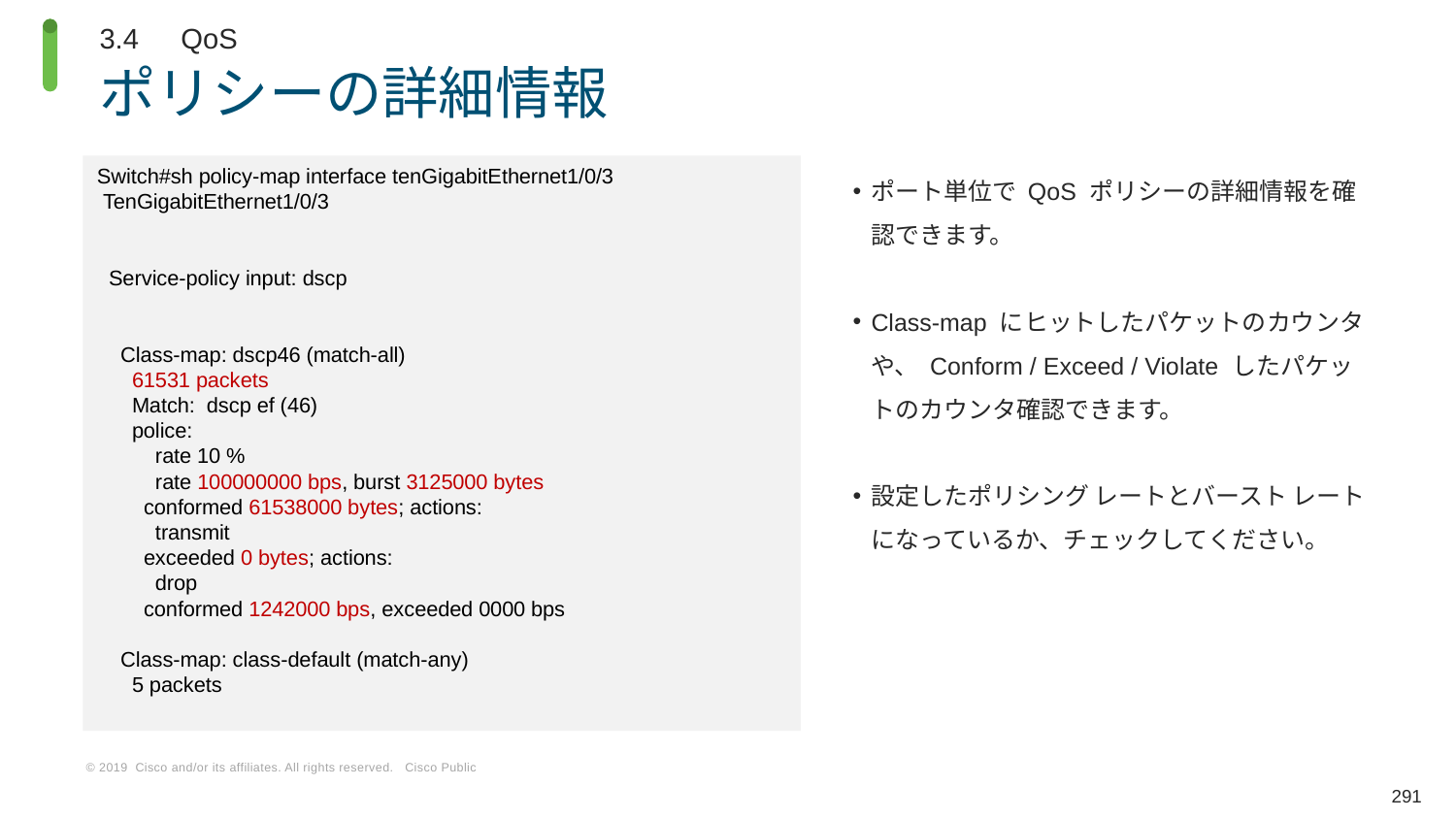

3.4　QoS
# ポリシーの詳細情報
ポート単位で QoS ポリシーの詳細情報を確認できます。

Class-map にヒットしたパケットのカウンタや、 Conform / Exceed / Violate したパケットのカウンタ確認できます。

設定したポリシング レートとバースト レートになっているか、チェックしてください。
Switch#sh policy-map interface tenGigabitEthernet1/0/3
 TenGigabitEthernet1/0/3

  Service-policy input: dscp

    Class-map: dscp46 (match-all)
      61531 packets
      Match:  dscp ef (46)
      police:
          rate 10 %
          rate 100000000 bps, burst 3125000 bytes
        conformed 61538000 bytes; actions:
          transmit
        exceeded 0 bytes; actions:
          drop
        conformed 1242000 bps, exceeded 0000 bps

    Class-map: class-default (match-any)
      5 packets
291